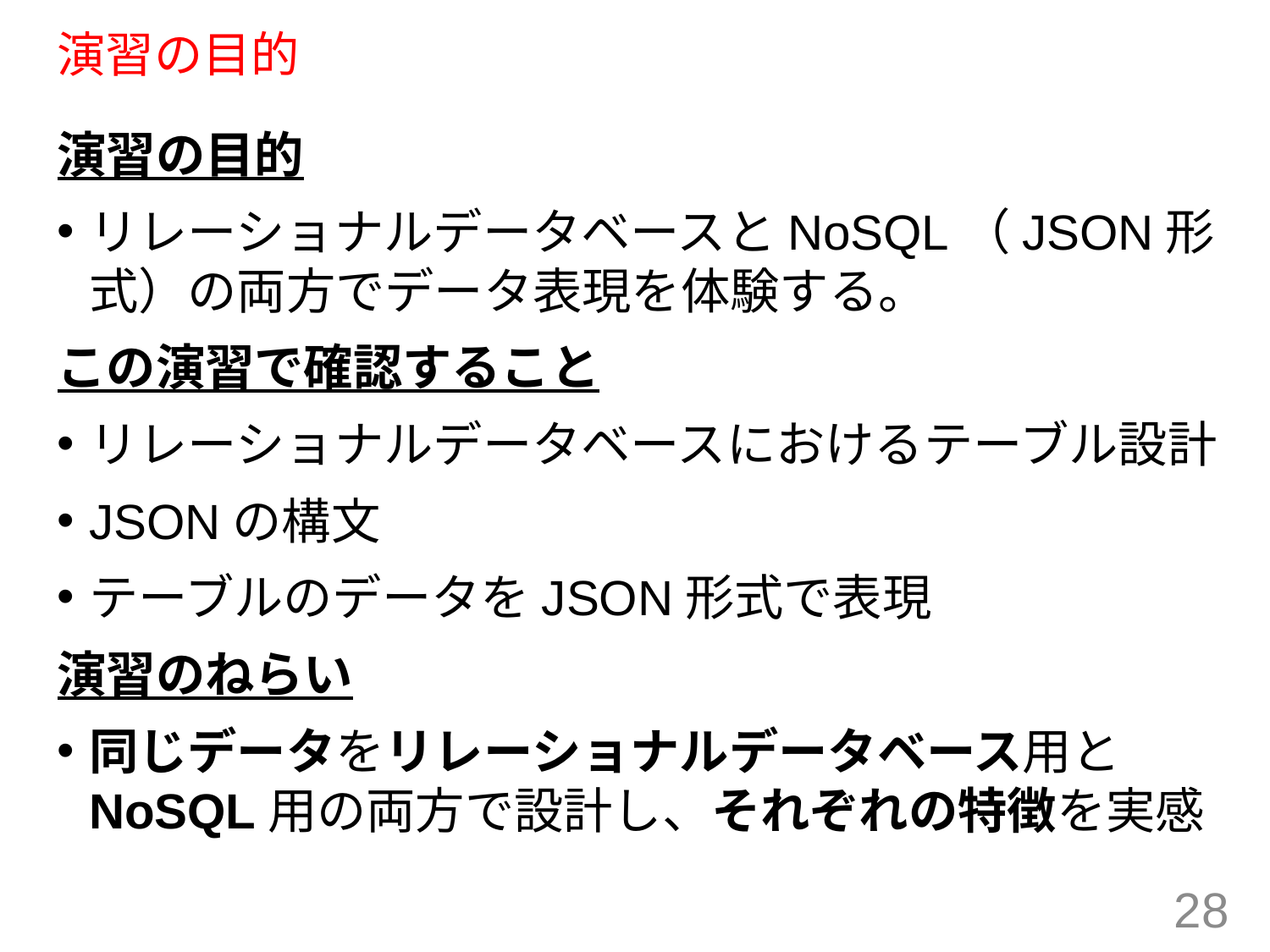

# 演習の目的
演習の目的
リレーショナルデータベースとNoSQL（JSON形式）の両方でデータ表現を体験する。
この演習で確認すること
リレーショナルデータベースにおけるテーブル設計
JSONの構文
テーブルのデータをJSON形式で表現
演習のねらい
同じデータをリレーショナルデータベース用とNoSQL用の両方で設計し、それぞれの特徴を実感

28